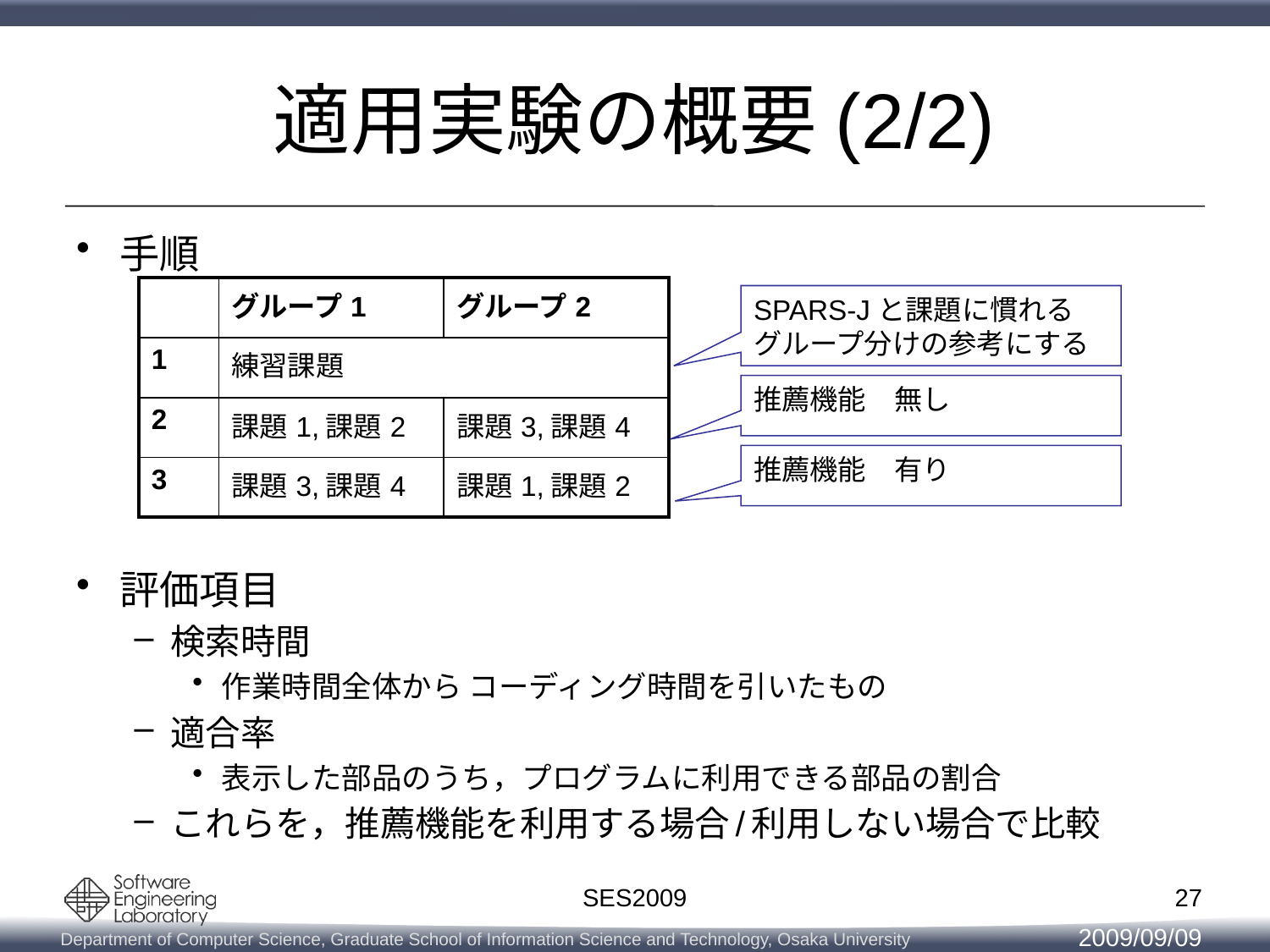

# 適用実験の概要(2/2)
手順

評価項目
検索時間
作業時間全体から コーディング時間を引いたもの
適合率
表示した部品のうち，プログラムに利用できる部品の割合
これらを，推薦機能を利用する場合/利用しない場合で比較

|  | グループ1 | グループ2 |
| --- | --- | --- |
| 1 | 練習課題 |  |
| 2 | 課題1,課題2 | 課題3,課題4 |
| 3 | 課題3,課題4 | 課題1,課題2 |
SPARS-Jと課題に慣れる
グループ分けの参考にする
推薦機能　無し
推薦機能　有り
27
SES2009
2009/09/09